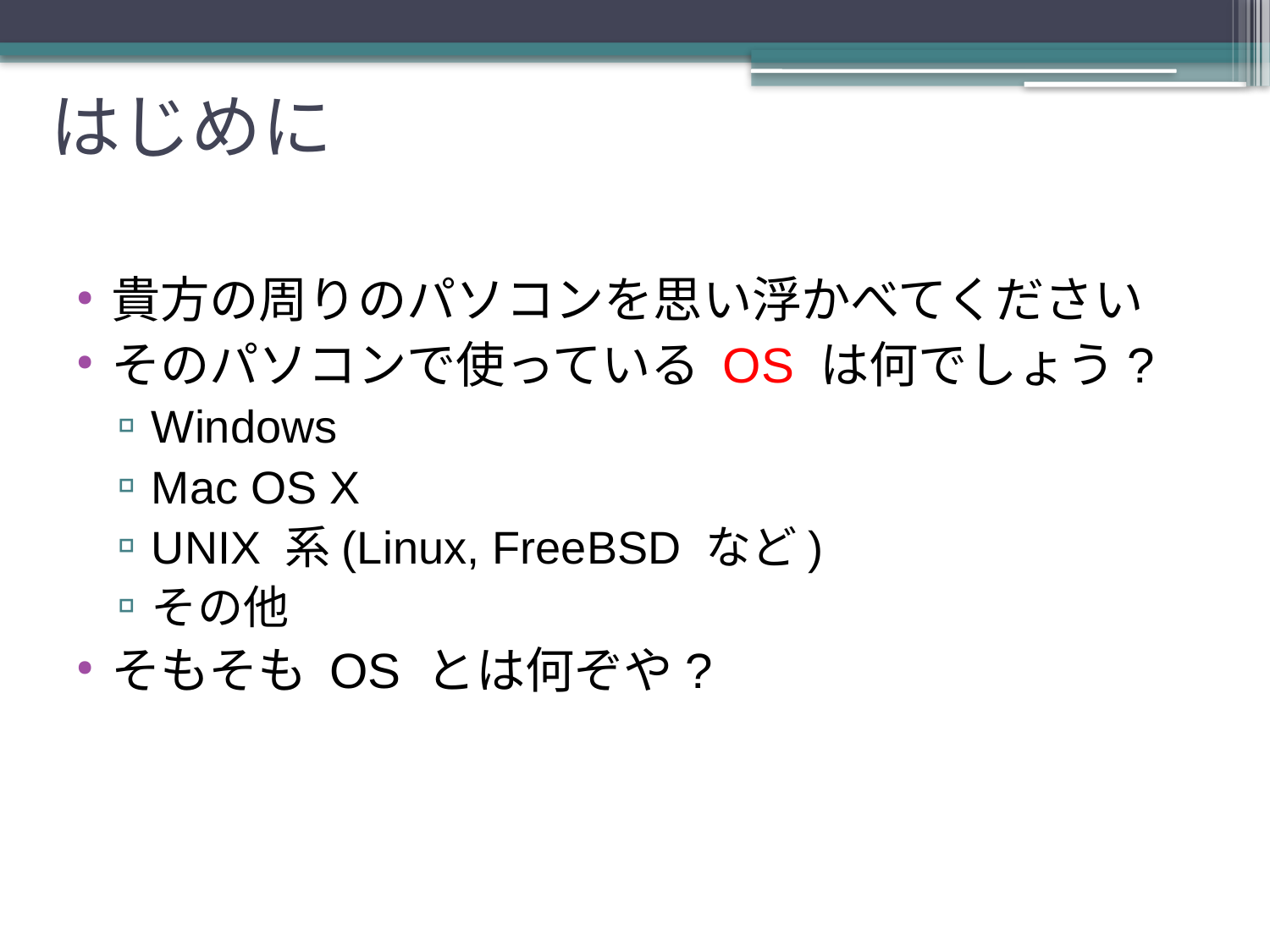

# はじめに
貴方の周りのパソコンを思い浮かべてください
そのパソコンで使っている OS は何でしょう?
Windows
Mac OS X
UNIX 系(Linux, FreeBSD など)
その他
そもそも OS とは何ぞや?